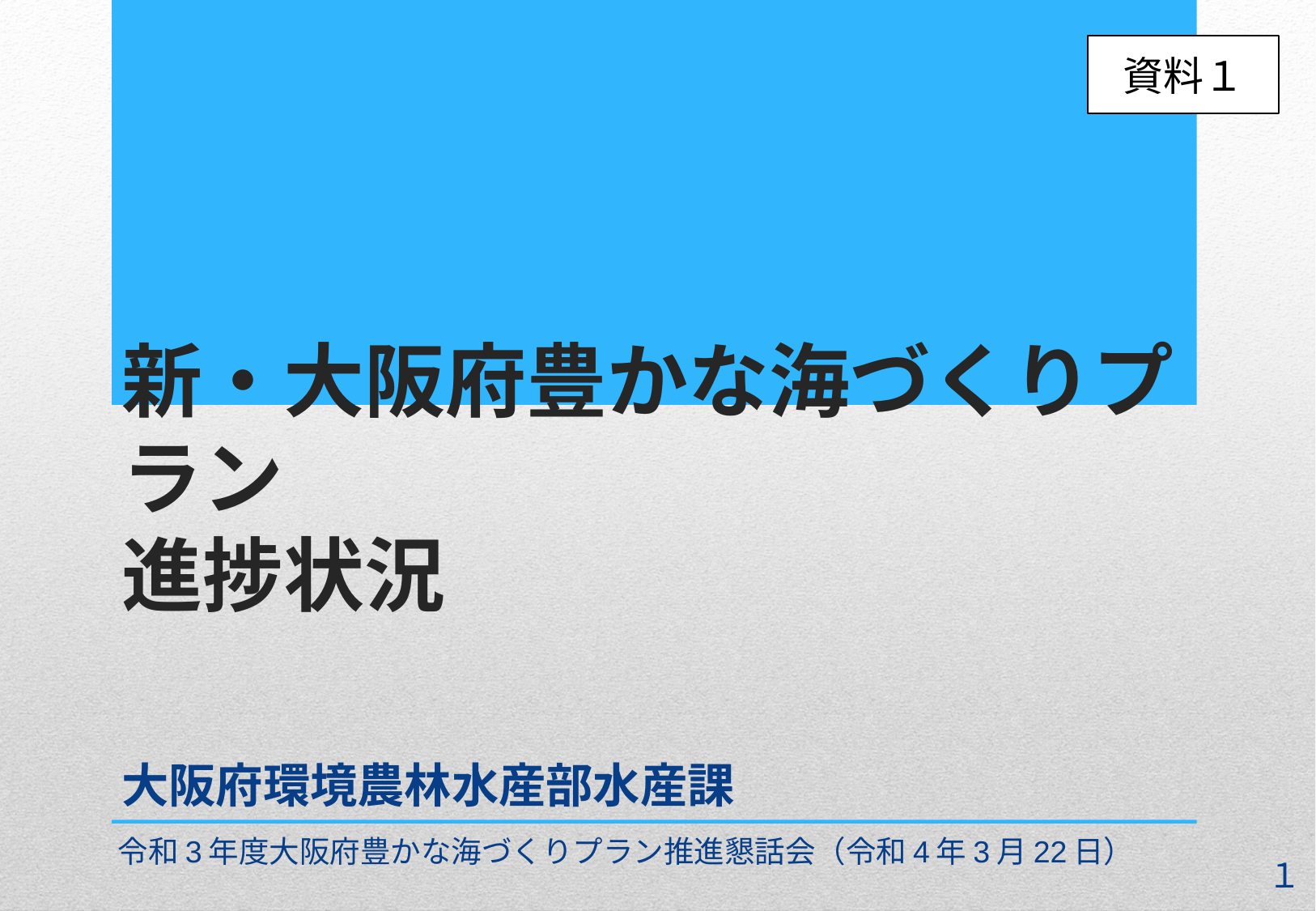

資料１
# 新・大阪府豊かな海づくりプラン 進捗状況
大阪府環境農林水産部水産課
令和3年度大阪府豊かな海づくりプラン推進懇話会（令和4年3月22日）
１